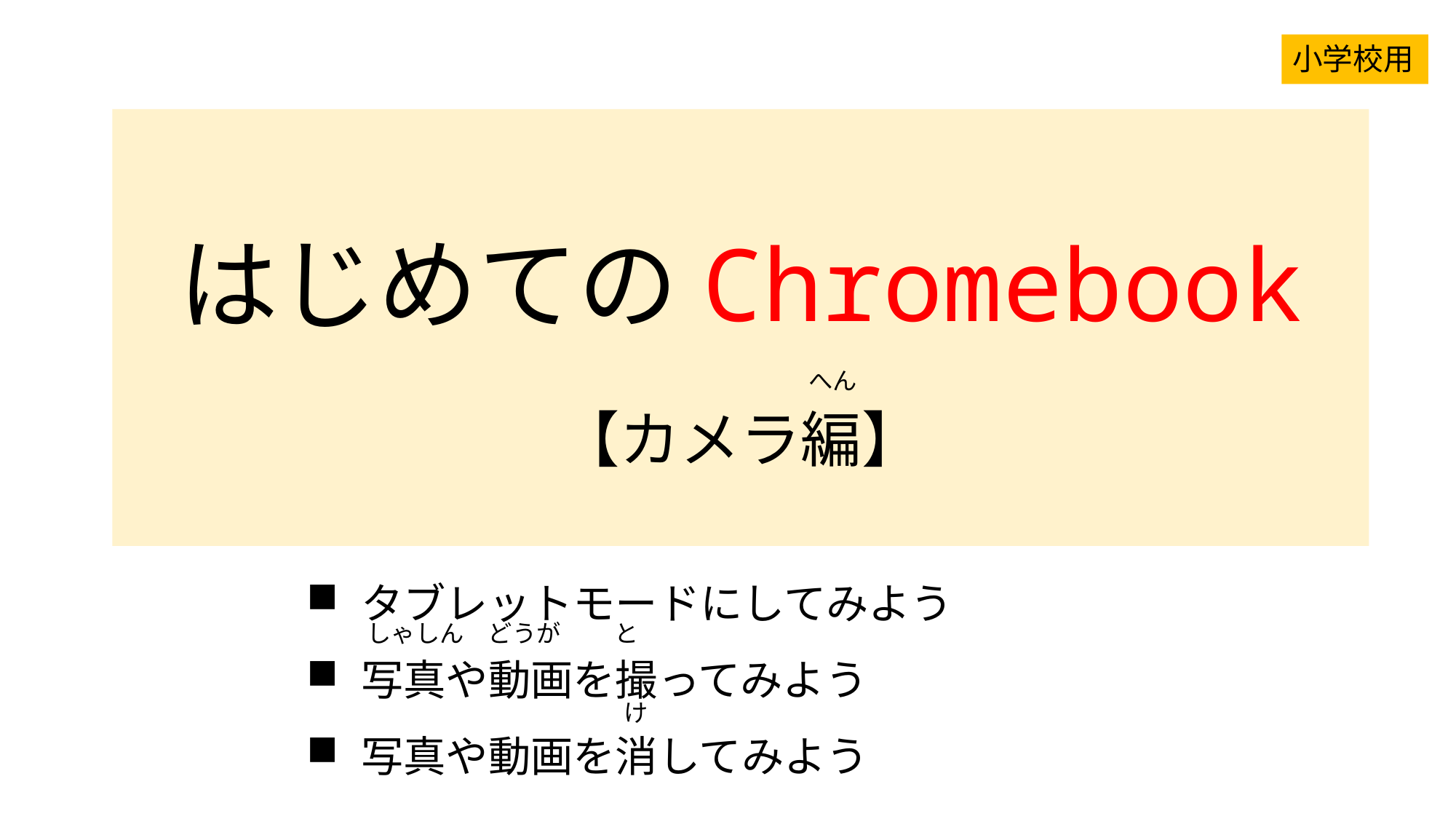

小学校用

はじめてのChromebook

へん
【カメラ編】
タブレットモードにしてみよう
写真や動画を撮ってみよう
写真や動画を消してみよう

しゃしん　どうが　　 と
け